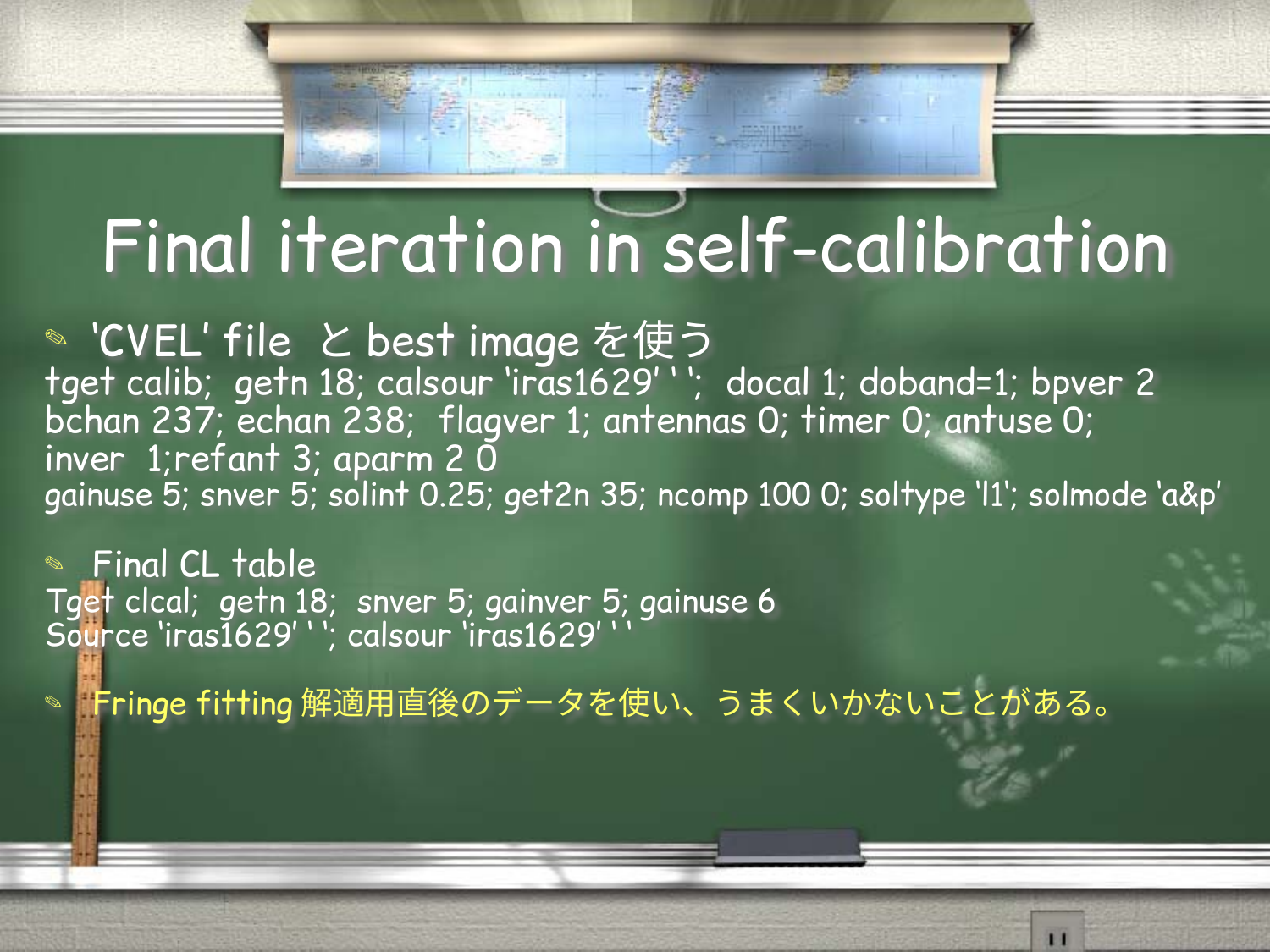

# Final iteration in self-calibration
‘CVEL’ file とbest imageを使う
tget calib;  getn 18; calsour ‘iras1629’ ‘ ‘;  docal 1; doband=1; bpver 2
bchan 237; echan 238;  flagver 1; antennas 0; timer 0; antuse 0;
inver  1;refant 3; aparm 2 0
gainuse 5; snver 5; solint 0.25; get2n 35; ncomp 100 0; soltype ‘l1‘; solmode ‘a&p’

Final CL table
Tget clcal;  getn 18;  snver 5; gainver 5; gainuse 6
Source ‘iras1629’ ‘ ‘; calsour ‘iras1629’ ‘ ‘

Fringe fitting解適用直後のデータを使い、うまくいかないことがある。